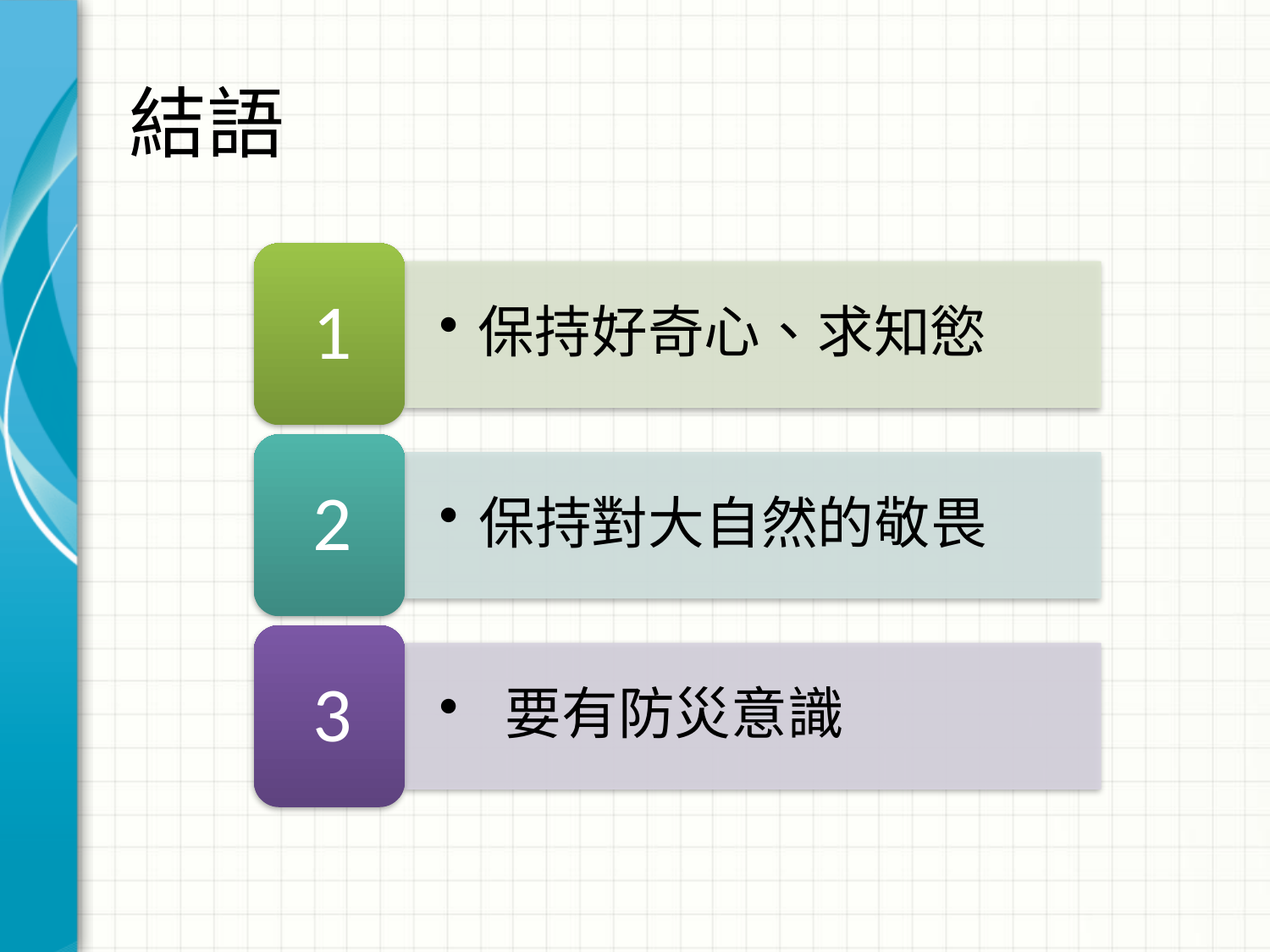

# 結語
保持好奇心、求知慾
1
保持對大自然的敬畏
2
 要有防災意識
3